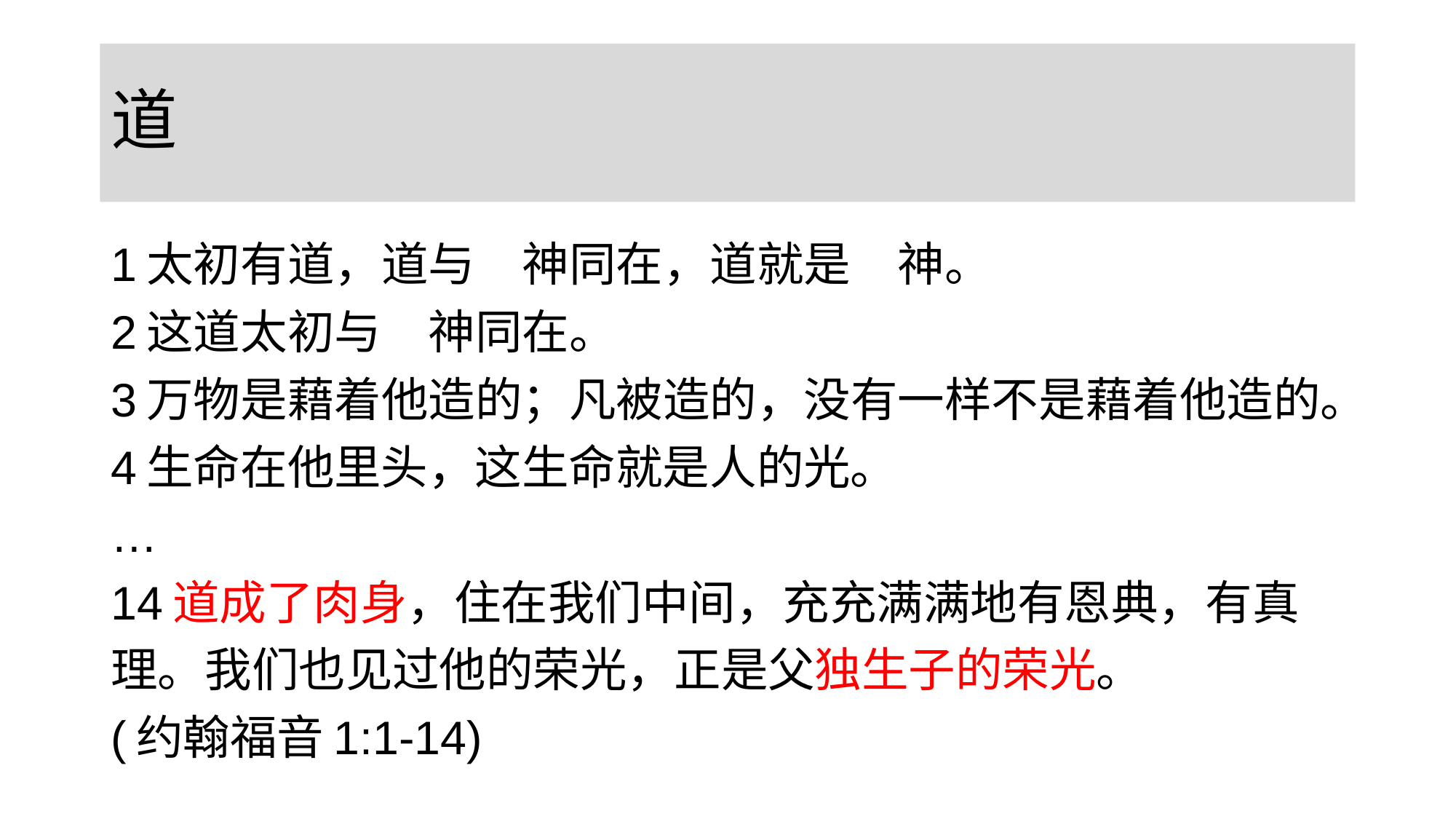

# 道
1太初有道，道与　神同在，道就是　神。
2这道太初与　神同在。
3万物是藉着他造的；凡被造的，没有一样不是藉着他造的。
4生命在他里头，这生命就是人的光。
…
14道成了肉身，住在我们中间，充充满满地有恩典，有真理。我们也见过他的荣光，正是父独生子的荣光。
(约翰福音1:1-14)